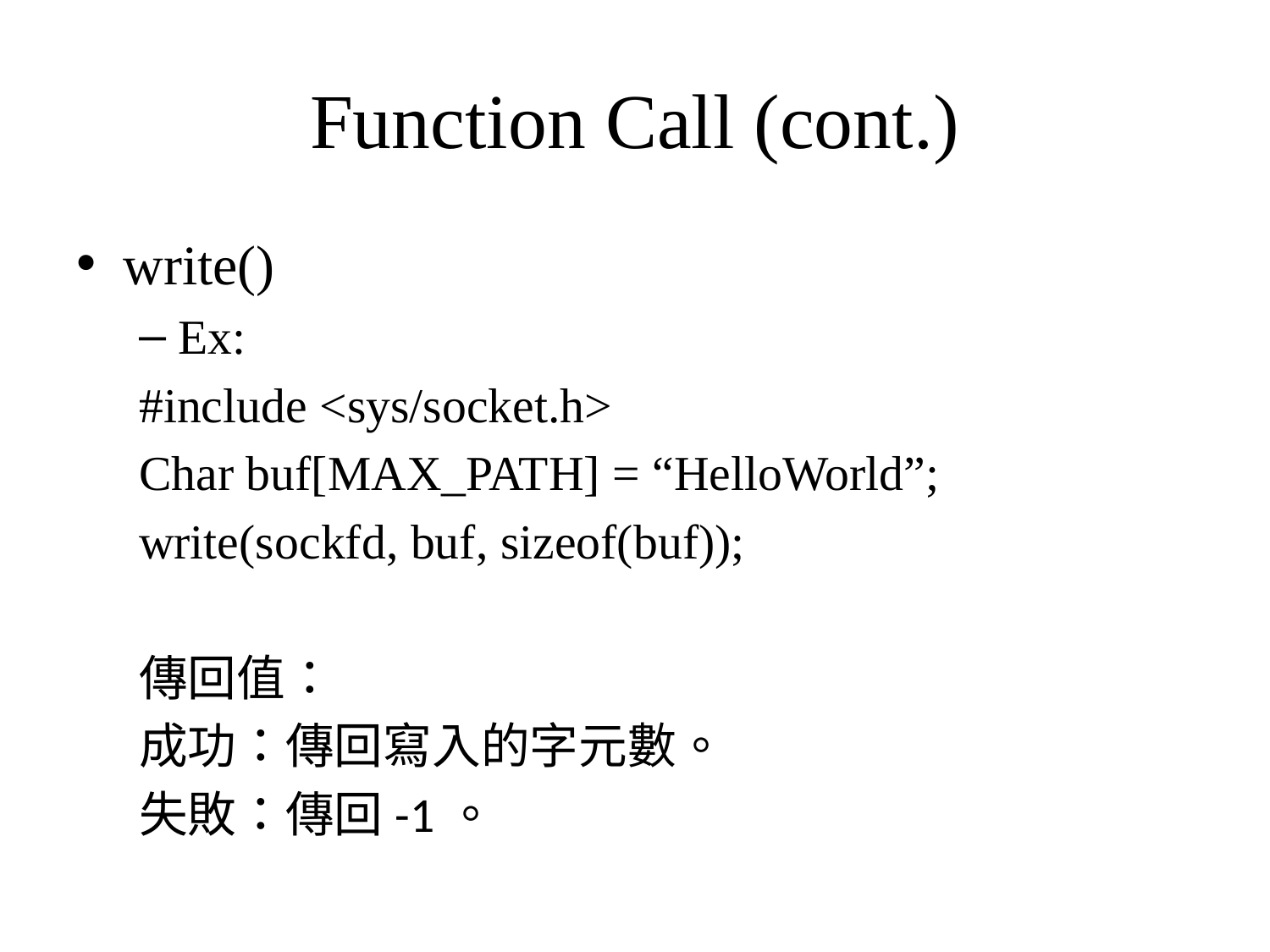

# Function Call (cont.)
write()
Ex:
#include <sys/socket.h>
Char buf[MAX_PATH] = “HelloWorld”;
write(sockfd, buf, sizeof(buf));

傳回值：
成功：傳回寫入的字元數。
失敗：傳回-1。